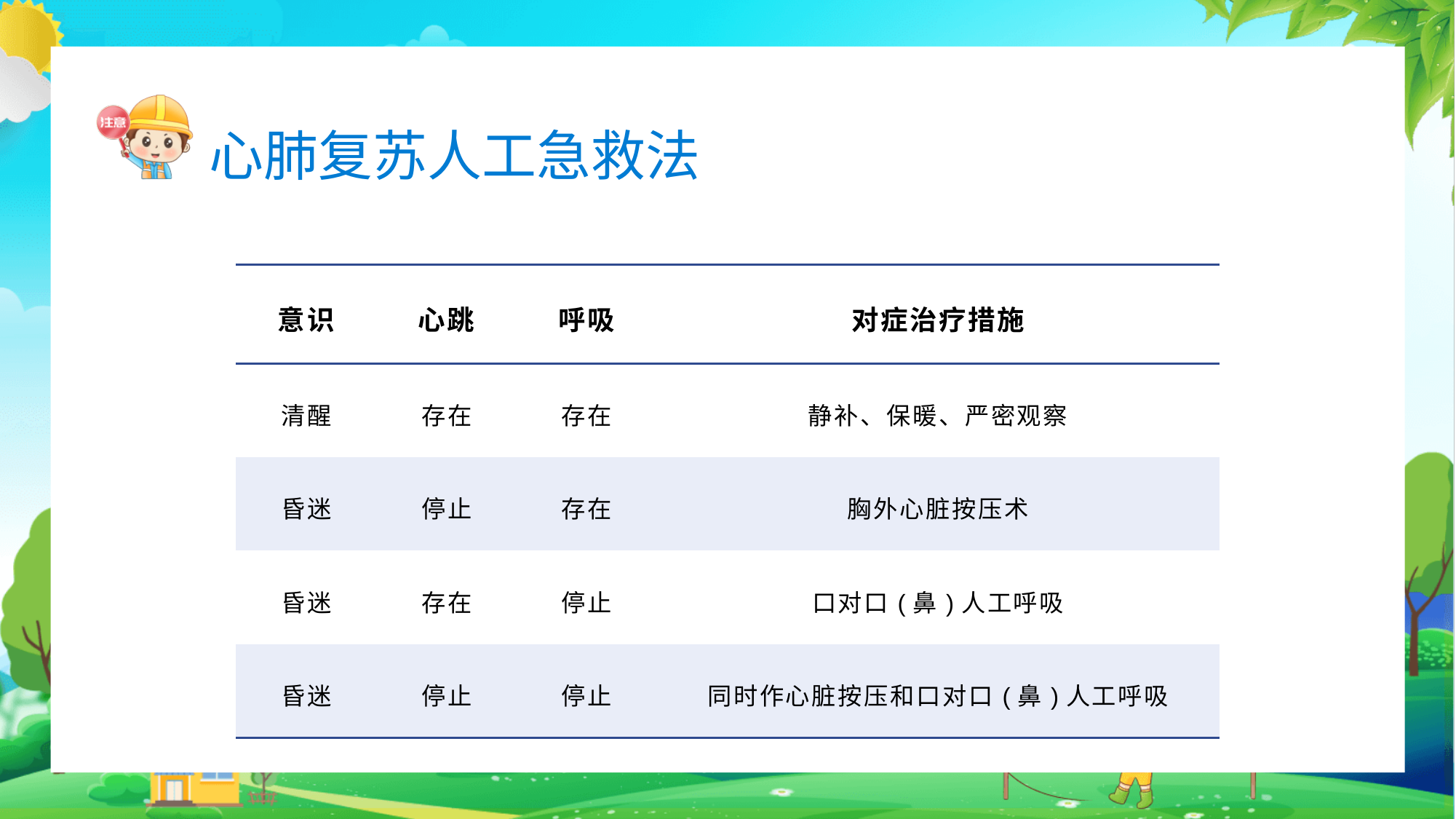

| 意识 | 心跳 | 呼吸 | 对症治疗措施 |
| --- | --- | --- | --- |
| 清醒 | 存在 | 存在 | 静补、保暖、严密观察 |
| 昏迷 | 停止 | 存在 | 胸外心脏按压术 |
| 昏迷 | 存在 | 停止 | 口对口(鼻)人工呼吸 |
| 昏迷 | 停止 | 停止 | 同时作心脏按压和口对口(鼻)人工呼吸 |